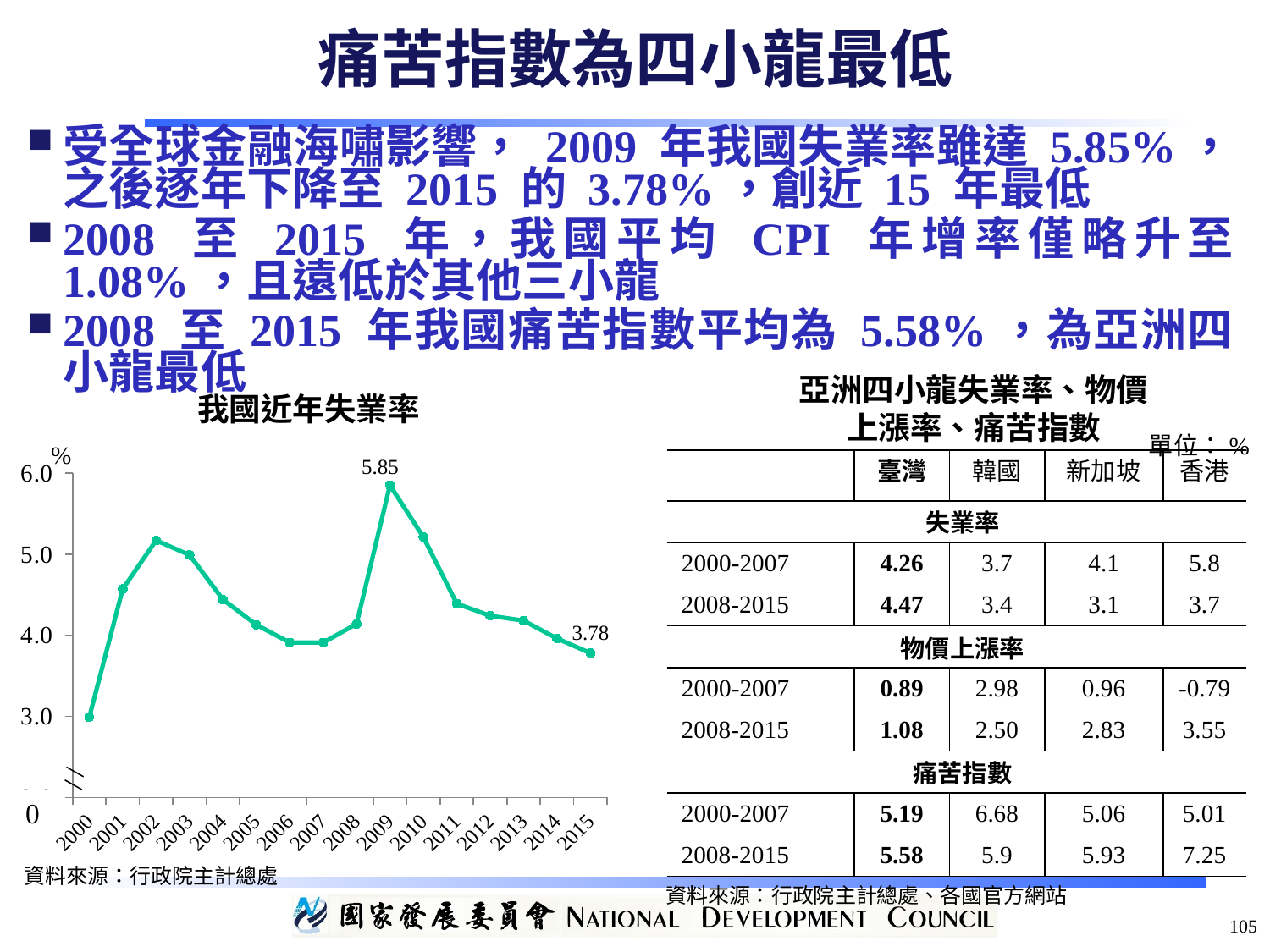

痛苦指數為四小龍最低
受全球金融海嘯影響， 2009 年我國失業率雖達 5.85%，之後逐年下降至 2015 的 3.78%，創近 15 年最低
2008 至 2015 年，我國平均 CPI 年增率僅略升至 1.08%，且遠低於其他三小龍
2008 至 2015 年我國痛苦指數平均為 5.58%，為亞洲四小龍最低
亞洲四小龍失業率、物價上漲率、痛苦指數
我國近年失業率
單位：%
%

### Chart

| Category | 失業率 |
|---|---|
| 2000 | 2.99 |
| 2001 | 4.57 |
| 2002 | 5.17 |
| 2003 | 4.99 |
| 2004 | 4.44 |
| 2005 | 4.13 |
| 2006 | 3.91 |
| 2007 | 3.91 |
| 2008 | 4.14 |
| 2009 | 5.85 |
| 2010 | 5.21 |
| 2011 | 4.39 |
| 2012 | 4.24 |
| 2013 | 4.18 |
| 2014 | 3.96 |
| 2015 | 3.78 |
|  | 臺灣 | 韓國 | 新加坡 | 香港 |
| --- | --- | --- | --- | --- |
| 失業率 |  |  |  |  |
| 2000-2007 | 4.26 | 3.7 | 4.1 | 5.8 |
| 2008-2015 | 4.47 | 3.4 | 3.1 | 3.7 |
| 物價上漲率 |  |  |  |  |
| 2000-2007 | 0.89 | 2.98 | 0.96 | -0.79 |
| 2008-2015 | 1.08 | 2.50 | 2.83 | 3.55 |
| 痛苦指數 |  |  |  |  |
| 2000-2007 | 5.19 | 6.68 | 5.06 | 5.01 |
| 2008-2015 | 5.58 | 5.9 | 5.93 | 7.25 |
0
資料來源：行政院主計總處
資料來源：行政院主計總處、各國官方網站
105